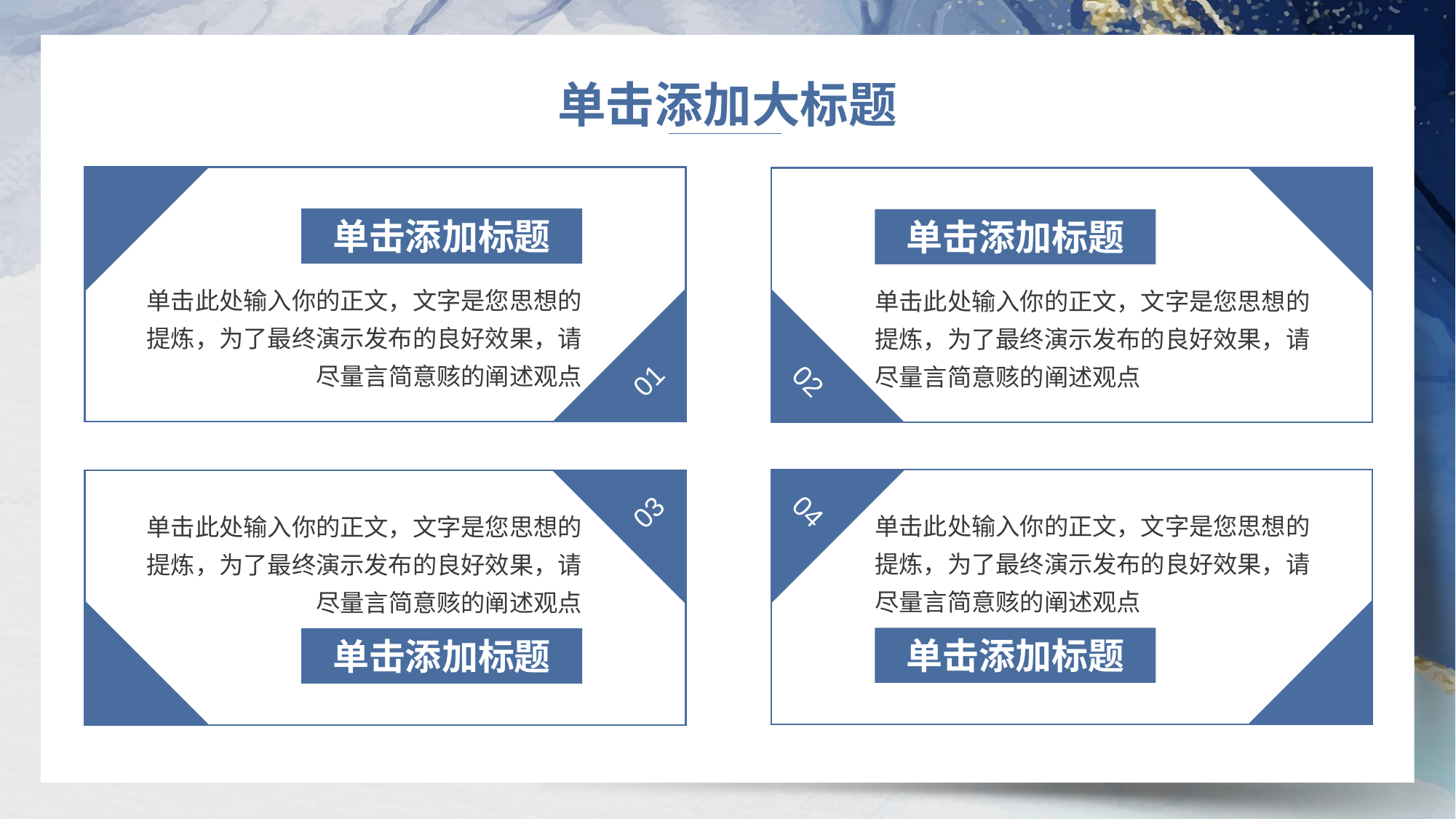

单击添加大标题

单击添加标题

单击此处输入你的正文，文字是您思想的提炼，为了最终演示发布的良好效果，请尽量言简意赅的阐述观点

01

单击添加标题

单击此处输入你的正文，文字是您思想的提炼，为了最终演示发布的良好效果，请尽量言简意赅的阐述观点

02

04
03
单击此处输入你的正文，文字是您思想的提炼，为了最终演示发布的良好效果，请尽量言简意赅的阐述观点
单击此处输入你的正文，文字是您思想的提炼，为了最终演示发布的良好效果，请尽量言简意赅的阐述观点

单击添加标题

单击添加标题